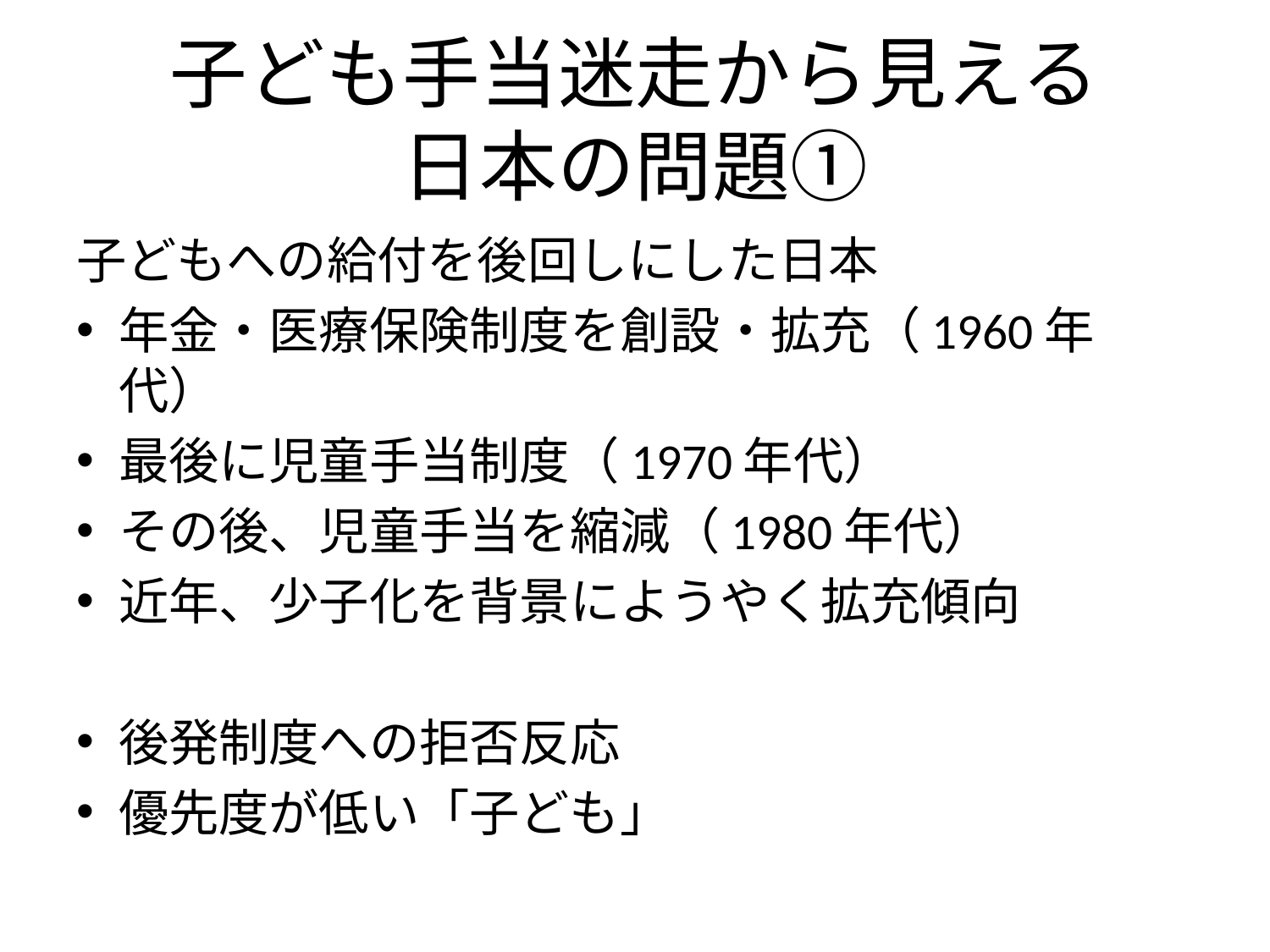

# 子ども手当迷走から見える 日本の問題①
子どもへの給付を後回しにした日本
年金・医療保険制度を創設・拡充（1960年代）
最後に児童手当制度（1970年代）
その後、児童手当を縮減（1980年代）
近年、少子化を背景にようやく拡充傾向

後発制度への拒否反応
優先度が低い「子ども」